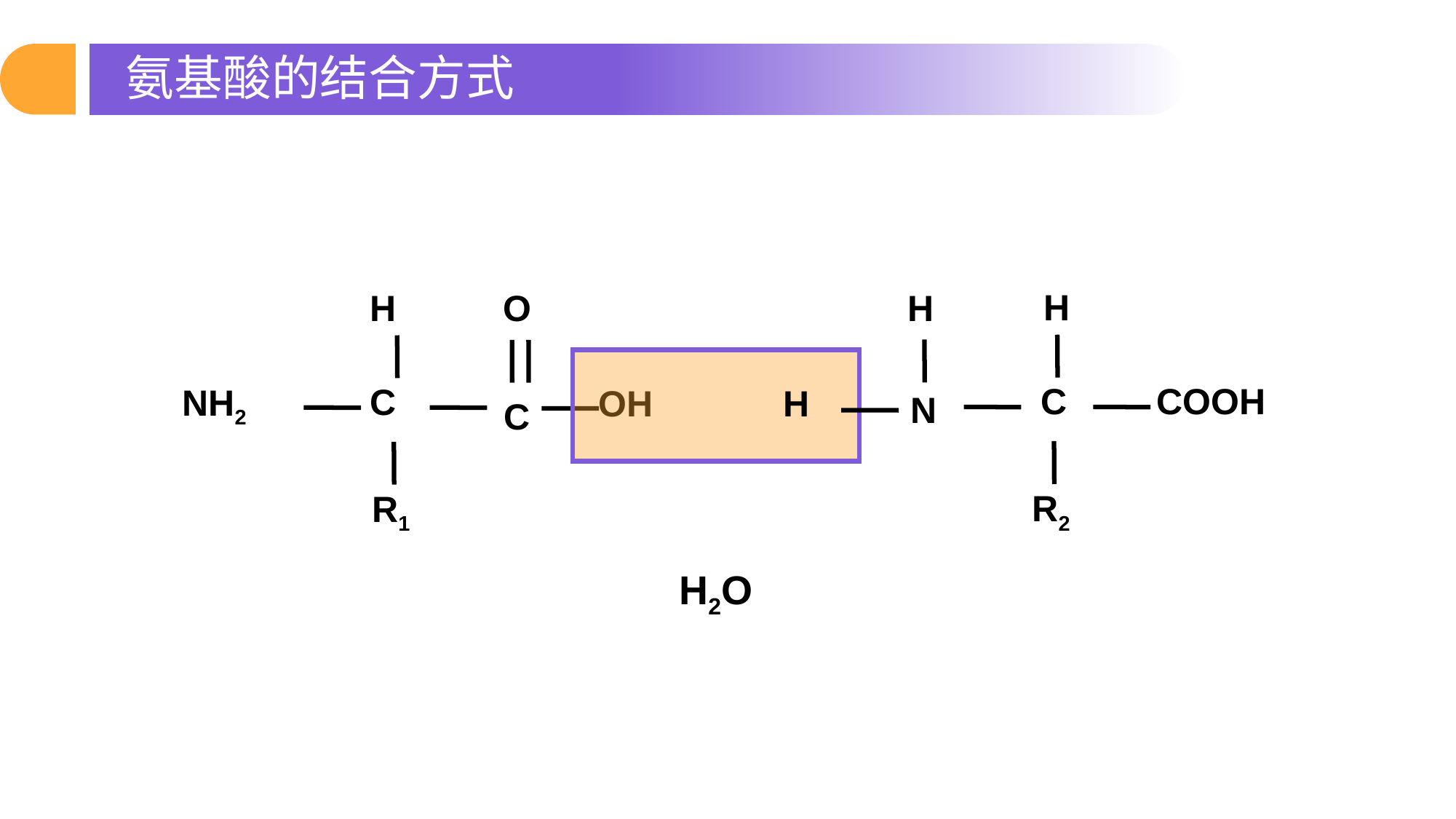

氨基酸的结合方式
H
H

C
COOH
N

R2
H
O

C
NH2
OH
H
C

R1
H2O